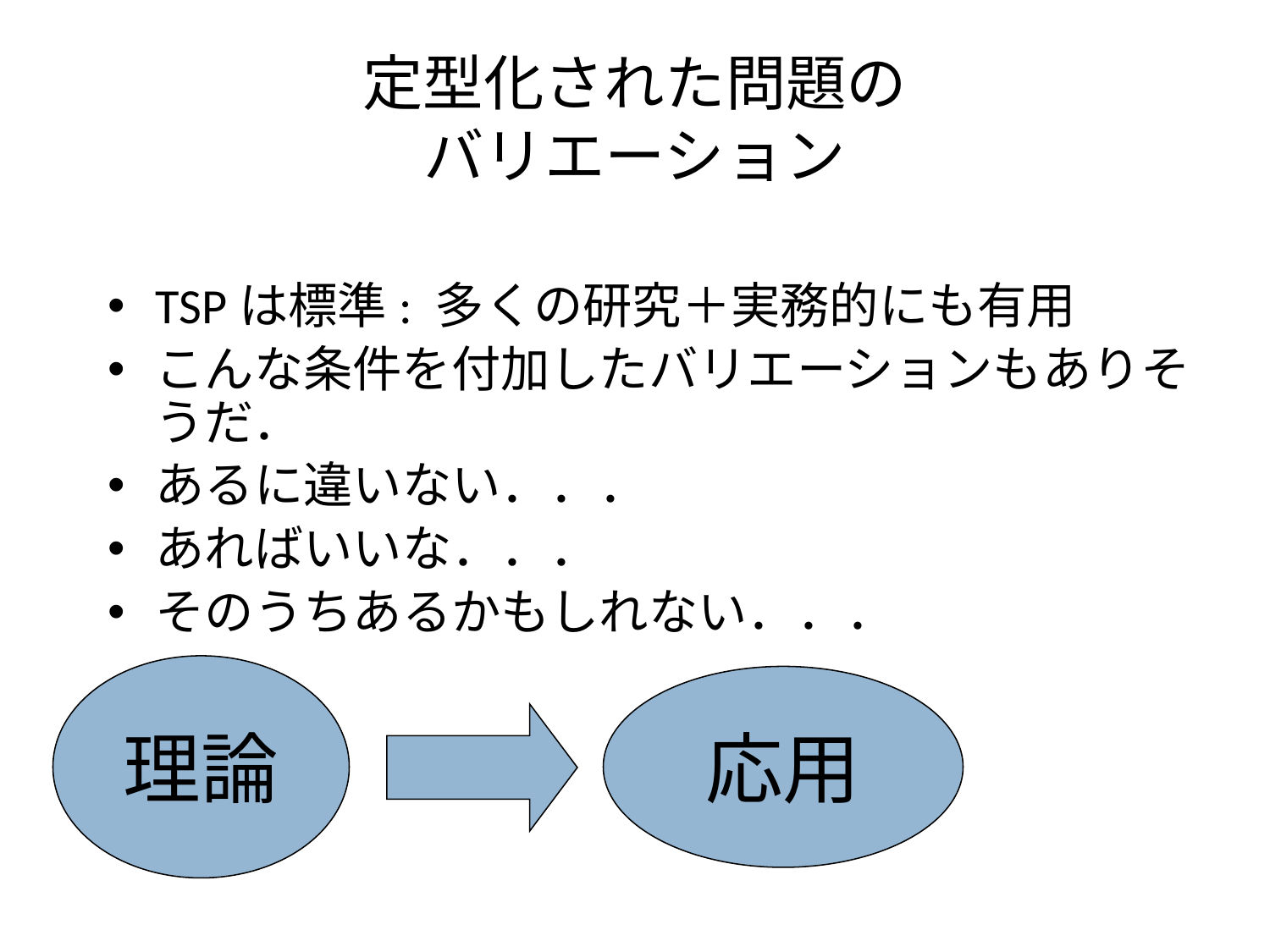

# 定型化された問題の バリエーション
TSPは標準: 多くの研究＋実務的にも有用
こんな条件を付加したバリエーションもありそうだ．
あるに違いない．．．
あればいいな．．．
そのうちあるかもしれない．．．

理論
応用